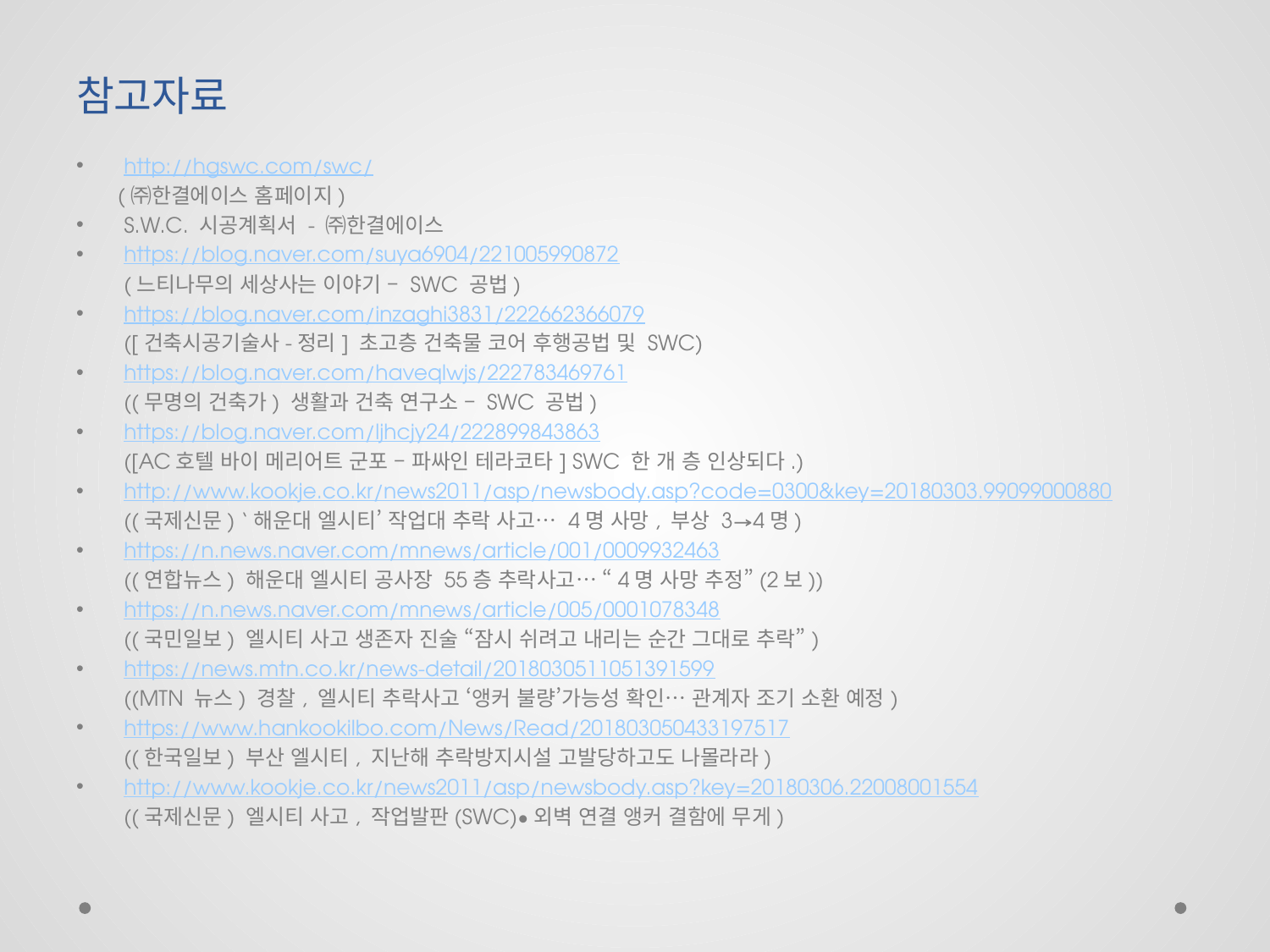

# 참고자료
http://hgswc.com/swc/
       (㈜한결에이스 홈페이지)
S.W.C. 시공계획서 - ㈜한결에이스
https://blog.naver.com/suya6904/221005990872
        (느티나무의 세상사는 이야기 – SWC 공법)
https://blog.naver.com/inzaghi3831/222662366079
        ([건축시공기술사-정리] 초고층 건축물 코어 후행공법 및 SWC)
https://blog.naver.com/haveqlwjs/222783469761
        ((무명의 건축가) 생활과 건축 연구소 – SWC 공법)
https://blog.naver.com/ljhcjy24/222899843863
        ([AC호텔 바이 메리어트 군포 – 파싸인 테라코타] SWC 한 개 층 인상되다.)
http://www.kookje.co.kr/news2011/asp/newsbody.asp?code=0300&key=20180303.99099000880
        ((국제신문) ‘해운대 엘시티’ 작업대 추락 사고… 4명 사망, 부상 3→4명)
https://n.news.naver.com/mnews/article/001/0009932463
        ((연합뉴스) 해운대 엘시티 공사장 55층 추락사고… “4명 사망 추정”(2보))
https://n.news.naver.com/mnews/article/005/0001078348
        ((국민일보) 엘시티 사고 생존자 진술 “잠시 쉬려고 내리는 순간 그대로 추락”)
https://news.mtn.co.kr/news-detail/2018030511051391599
        ((MTN 뉴스) 경찰, 엘시티 추락사고 ‘앵커 불량’가능성 확인… 관계자 조기 소환 예정)
https://www.hankookilbo.com/News/Read/201803050433197517
        ((한국일보) 부산 엘시티, 지난해 추락방지시설 고발당하고도 나몰라라)
http://www.kookje.co.kr/news2011/asp/newsbody.asp?key=20180306.22008001554
        ((국제신문) 엘시티 사고, 작업발판(SWC)∙외벽 연결 앵커 결함에 무게)